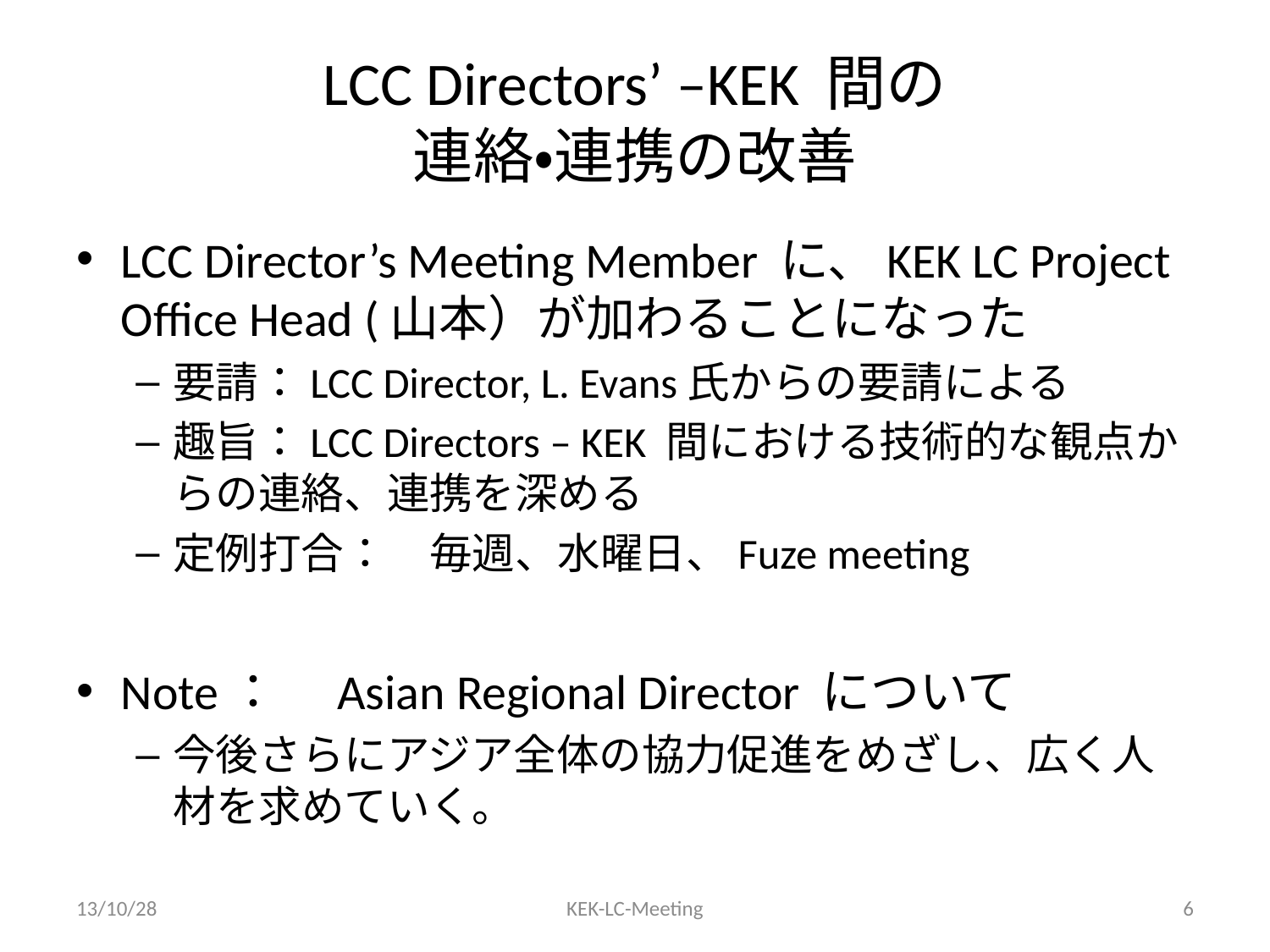

# LCC Directors’ –KEK 間の 連絡・連携の改善
LCC Director’s Meeting Member に、KEK LC Project Office Head (山本）が加わることになった
要請：LCC Director, L. Evans氏からの要請による
趣旨：LCC Directors – KEK 間における技術的な観点からの連絡、連携を深める
定例打合：　毎週、水曜日、Fuze meeting

Note：　Asian Regional Director について
今後さらにアジア全体の協力促進をめざし、広く人材を求めていく。

13/10/28
KEK-LC-Meeting
6